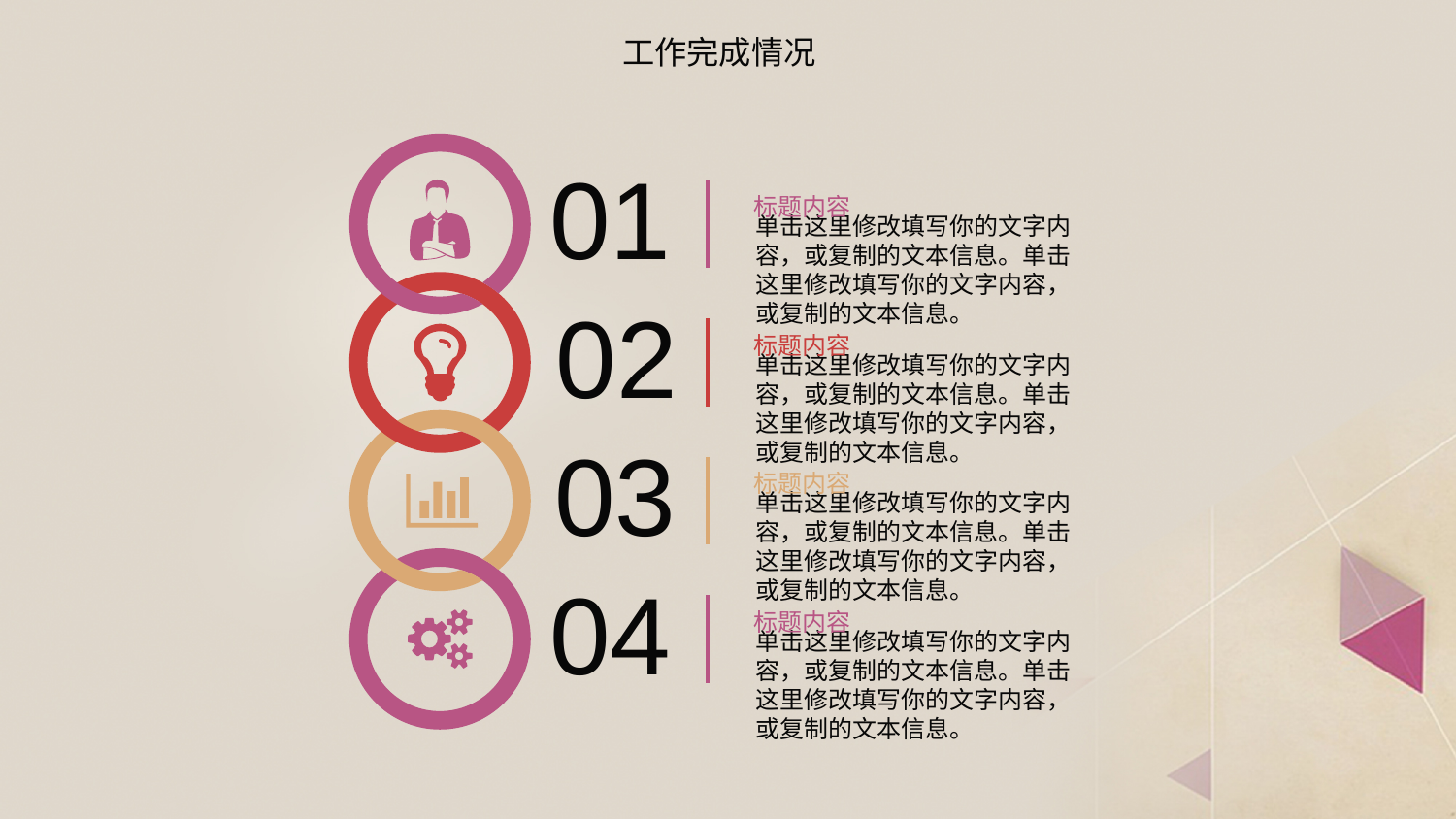

工作完成情况

01
标题内容
单击这里修改填写你的文字内容，或复制的文本信息。单击这里修改填写你的文字内容，或复制的文本信息。

02
标题内容
单击这里修改填写你的文字内容，或复制的文本信息。单击这里修改填写你的文字内容，或复制的文本信息。

03
标题内容
单击这里修改填写你的文字内容，或复制的文本信息。单击这里修改填写你的文字内容，或复制的文本信息。

04
标题内容
单击这里修改填写你的文字内容，或复制的文本信息。单击这里修改填写你的文字内容，或复制的文本信息。